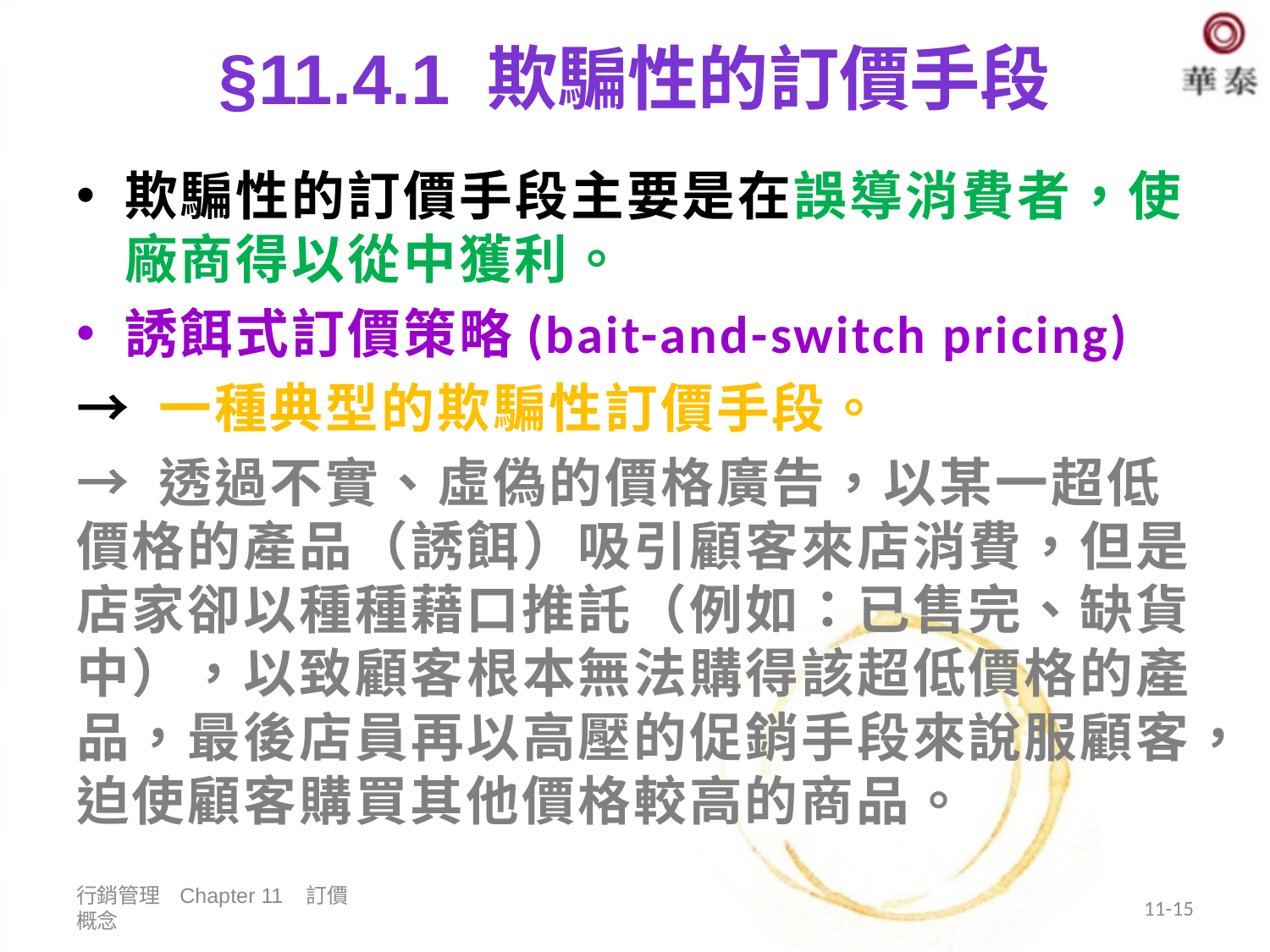

# §11.4.1 欺騙性的訂價手段
欺騙性的訂價手段主要是在誤導消費者，使廠商得以從中獲利。
誘餌式訂價策略(bait-and-switch pricing)
→ 一種典型的欺騙性訂價手段。
→ 透過不實、虛偽的價格廣告，以某一超低價格的產品（誘餌）吸引顧客來店消費，但是店家卻以種種藉口推託（例如：已售完、缺貨中），以致顧客根本無法購得該超低價格的產品，最後店員再以高壓的促銷手段來說服顧客，迫使顧客購買其他價格較高的商品。
行銷管理   Chapter 11   訂價概念
11-15